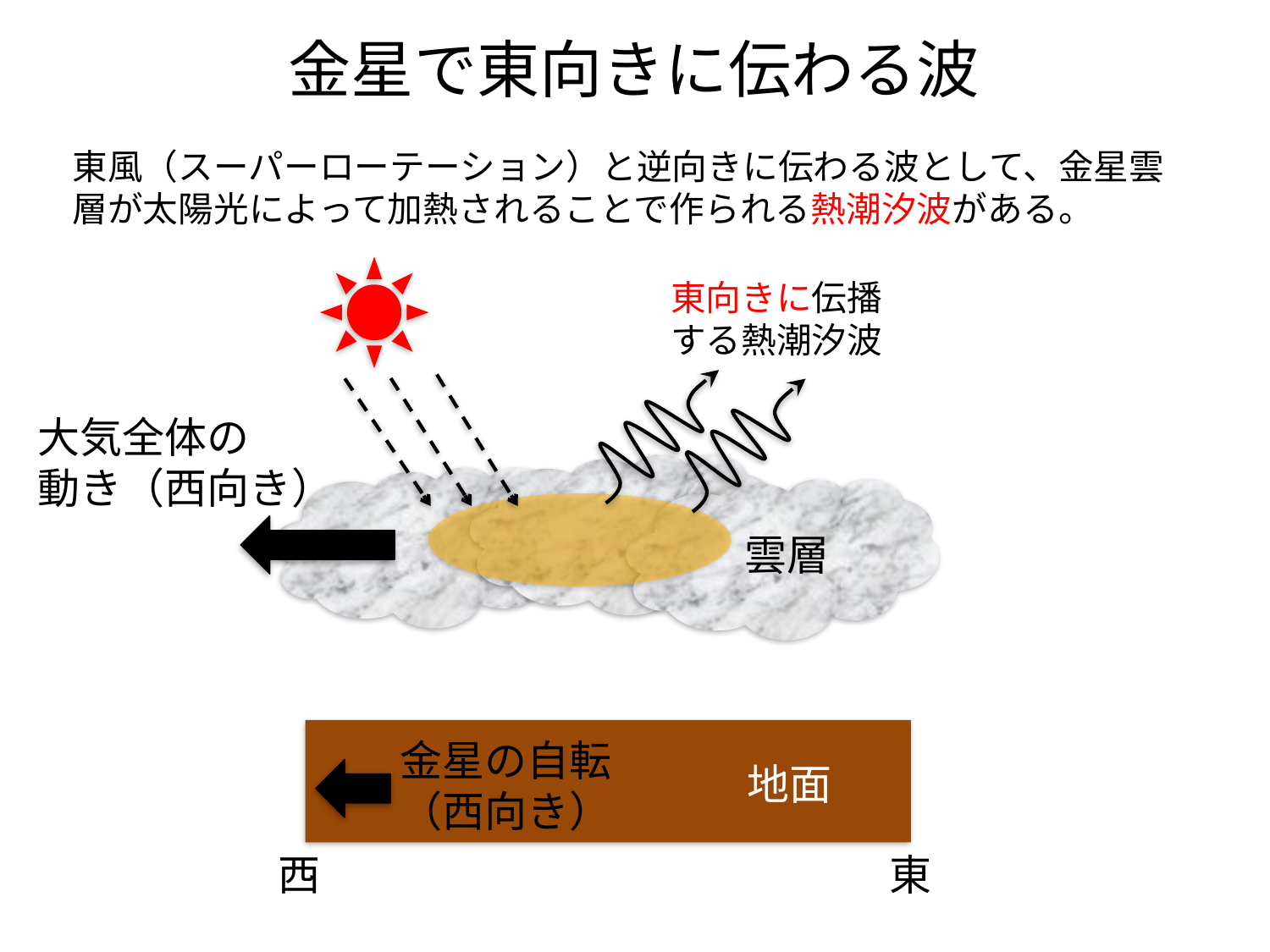

# 金星で東向きに伝わる波
東風（スーパーローテーション）と逆向きに伝わる波として、金星雲層が太陽光によって加熱されることで作られる熱潮汐波がある。

東向きに伝播
する熱潮汐波

大気全体の
動き（西向き）

雲層

金星の自転
（西向き）
地面

西
東